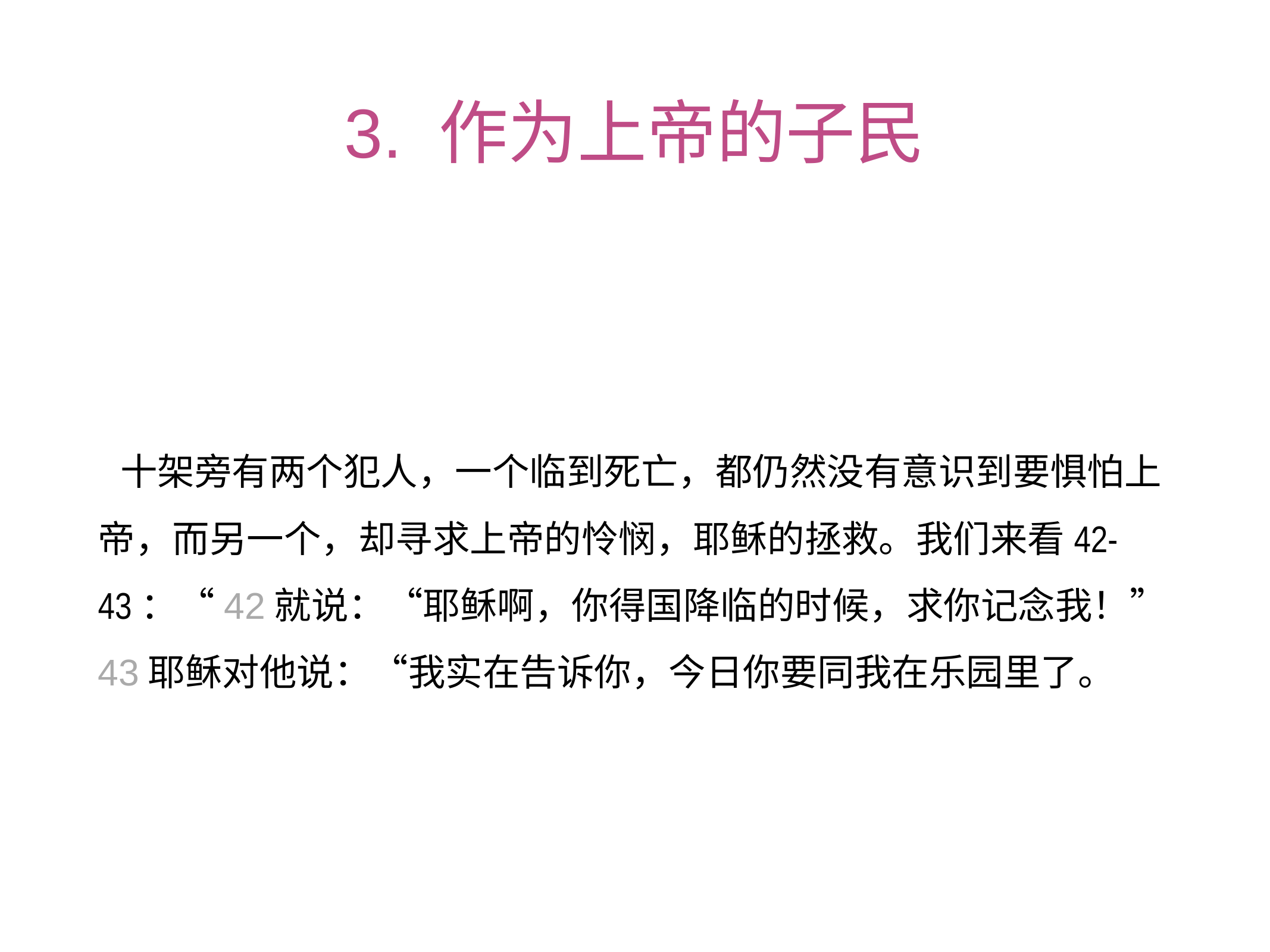

# 3. 作为上帝的子民
十架旁有两个犯人，一个临到死亡，都仍然没有意识到要惧怕上帝，而另一个，却寻求上帝的怜悯，耶稣的拯救。我们来看42-43：“42就说：“耶稣啊，你得国降临的时候，求你记念我！”43耶稣对他说：“我实在告诉你，今日你要同我在乐园里了。